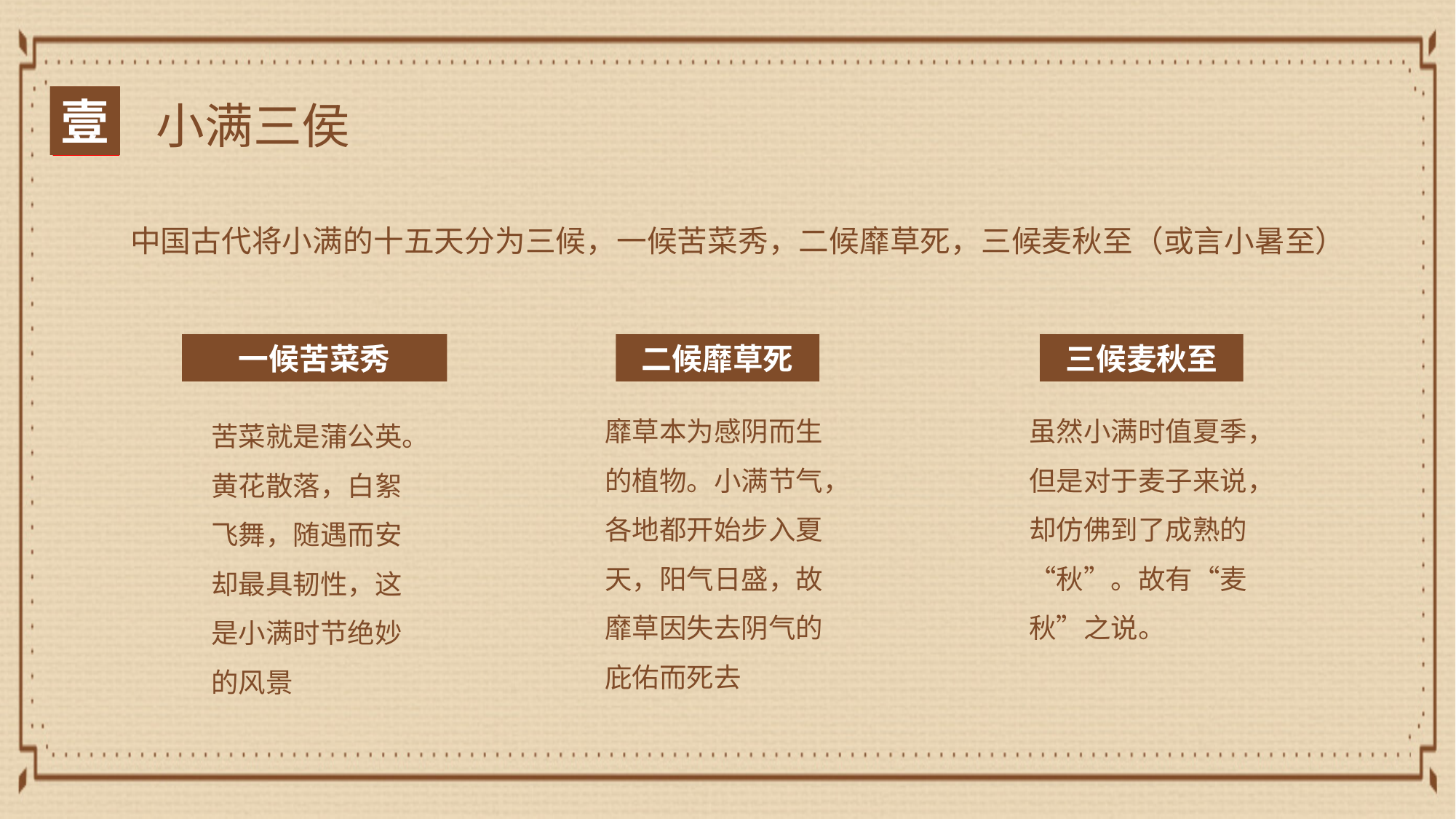

壹

小满三侯
中国古代将小满的十五天分为三候，一候苦菜秀，二候靡草死，三候麦秋至（或言小暑至）
一候苦菜秀
二候靡草死
三候麦秋至
靡草本为感阴而生的植物。小满节气，各地都开始步入夏天，阳气日盛，故靡草因失去阴气的庇佑而死去
虽然小满时值夏季，但是对于麦子来说，却仿佛到了成熟的“秋”。故有“麦秋”之说。
苦菜就是蒲公英。黄花散落，白絮飞舞，随遇而安却最具韧性，这是小满时节绝妙的风景